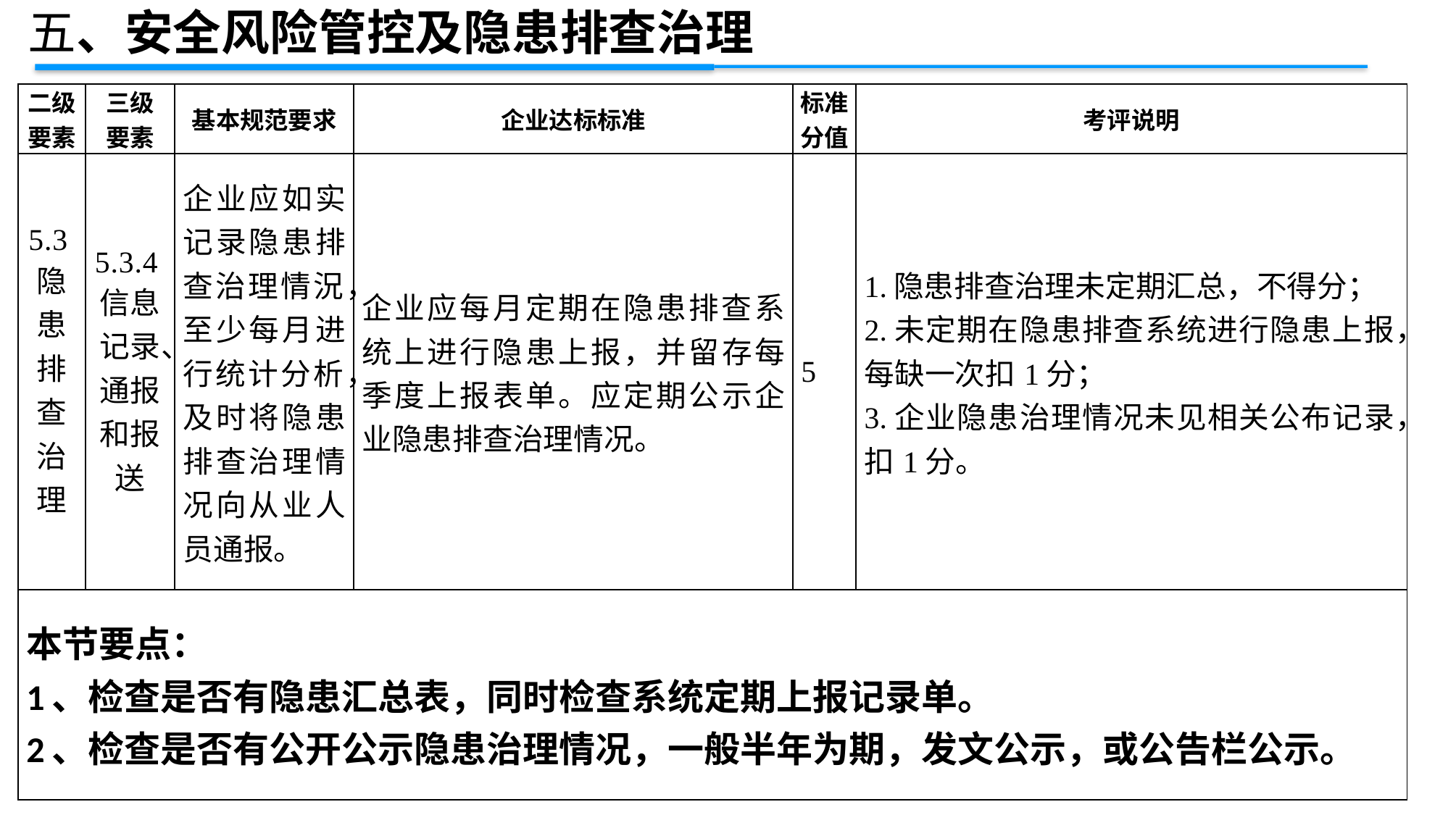

五、安全风险管控及隐患排查治理

| 二级 要素 | 三级 要素 | 基本规范要求 | 企业达标标准 | 标准 分值 | 考评说明 |
| --- | --- | --- | --- | --- | --- |
| 5.3隐患排查治理 | 5.3.4信息记录、通报和报送 | 企业应如实记录隐患排查治理情況，至少每月进行统计分析，及时将隐患排查治理情况向从业人员通报。 | 企业应每月定期在隐患排查系统上进行隐患上报，并留存每季度上报表单。应定期公示企业隐患排查治理情况。 | 5 | 1.隐患排查治理未定期汇总，不得分； 2.未定期在隐患排查系统进行隐患上报，每缺一次扣1分； 3.企业隐患治理情况未见相关公布记录，扣1分。 |
| 本节要点： 1、检查是否有隐患汇总表，同时检查系统定期上报记录单。 2、检查是否有公开公示隐患治理情况，一般半年为期，发文公示，或公告栏公示。 |  |  |  |  |  |